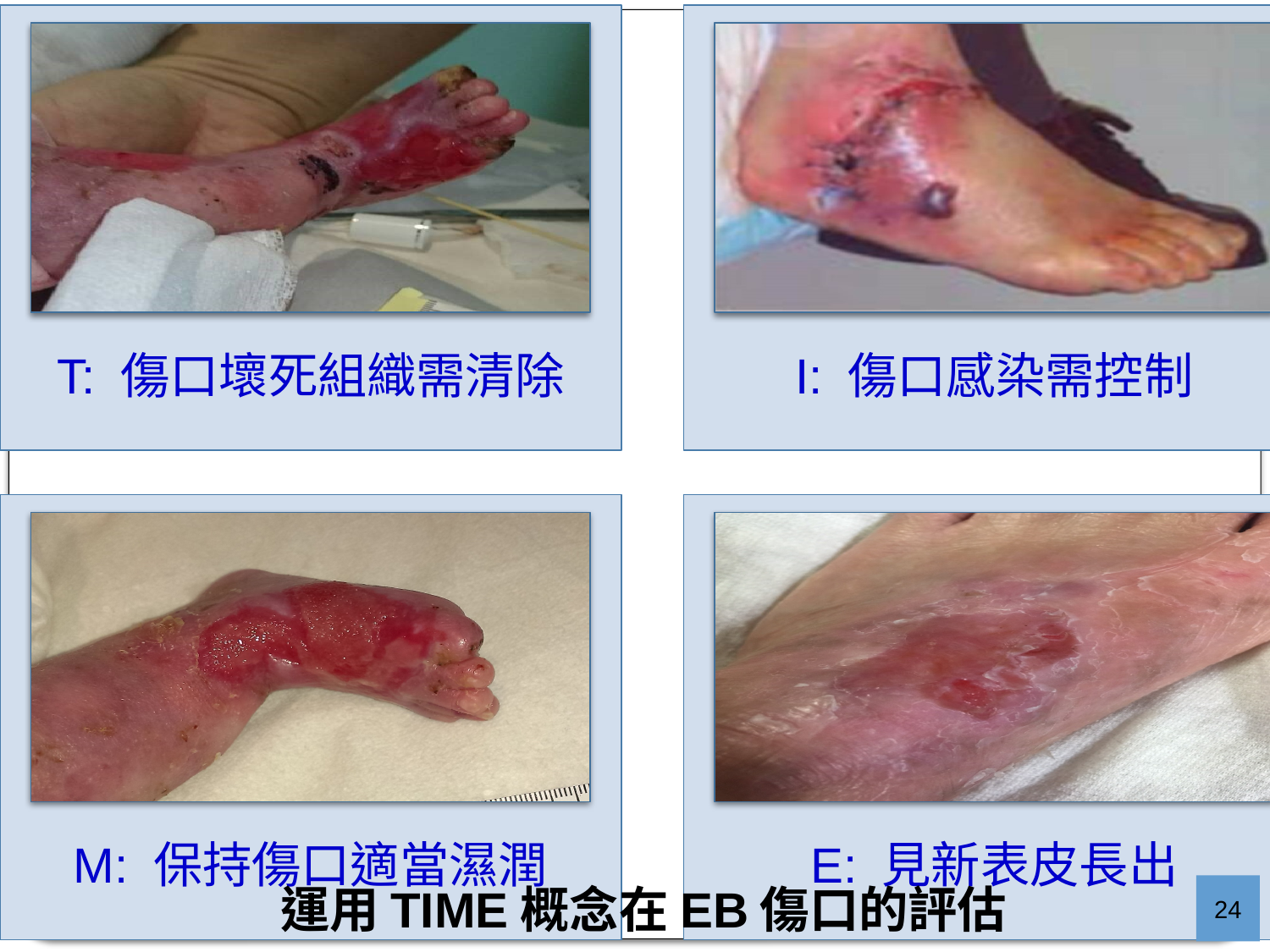

T: 傷口壞死組織需清除
I: 傷口感染需控制
E: 見新表皮長出
M: 保持傷口適當濕潤

運用TIME概念在EB傷口的評估
24